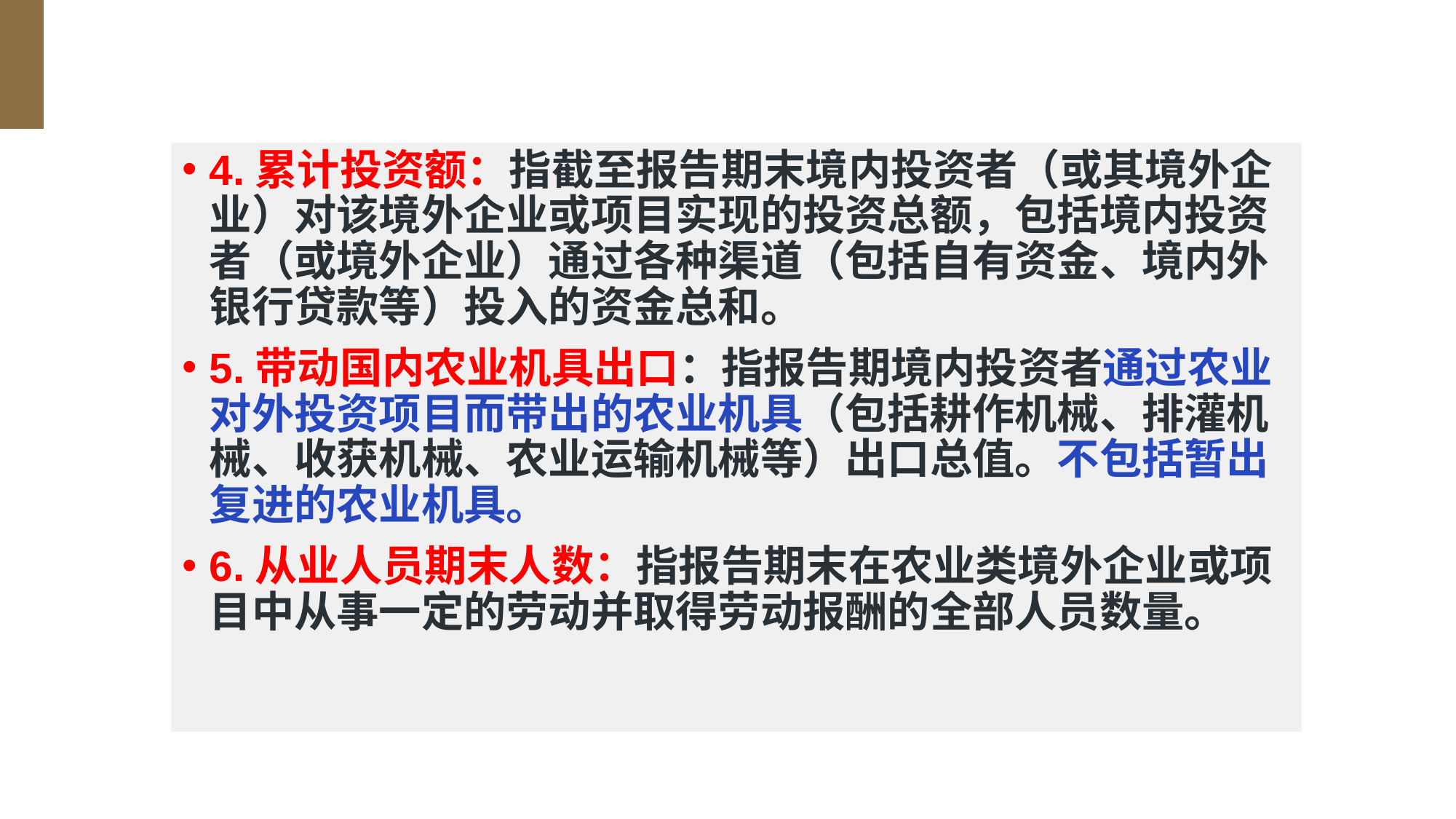

#
4.累计投资额：指截至报告期末境内投资者（或其境外企业）对该境外企业或项目实现的投资总额，包括境内投资者（或境外企业）通过各种渠道（包括自有资金、境内外银行贷款等）投入的资金总和。
5.带动国内农业机具出口：指报告期境内投资者通过农业对外投资项目而带出的农业机具（包括耕作机械、排灌机械、收获机械、农业运输机械等）出口总值。不包括暂出复进的农业机具。
6.从业人员期末人数：指报告期末在农业类境外企业或项目中从事一定的劳动并取得劳动报酬的全部人员数量。